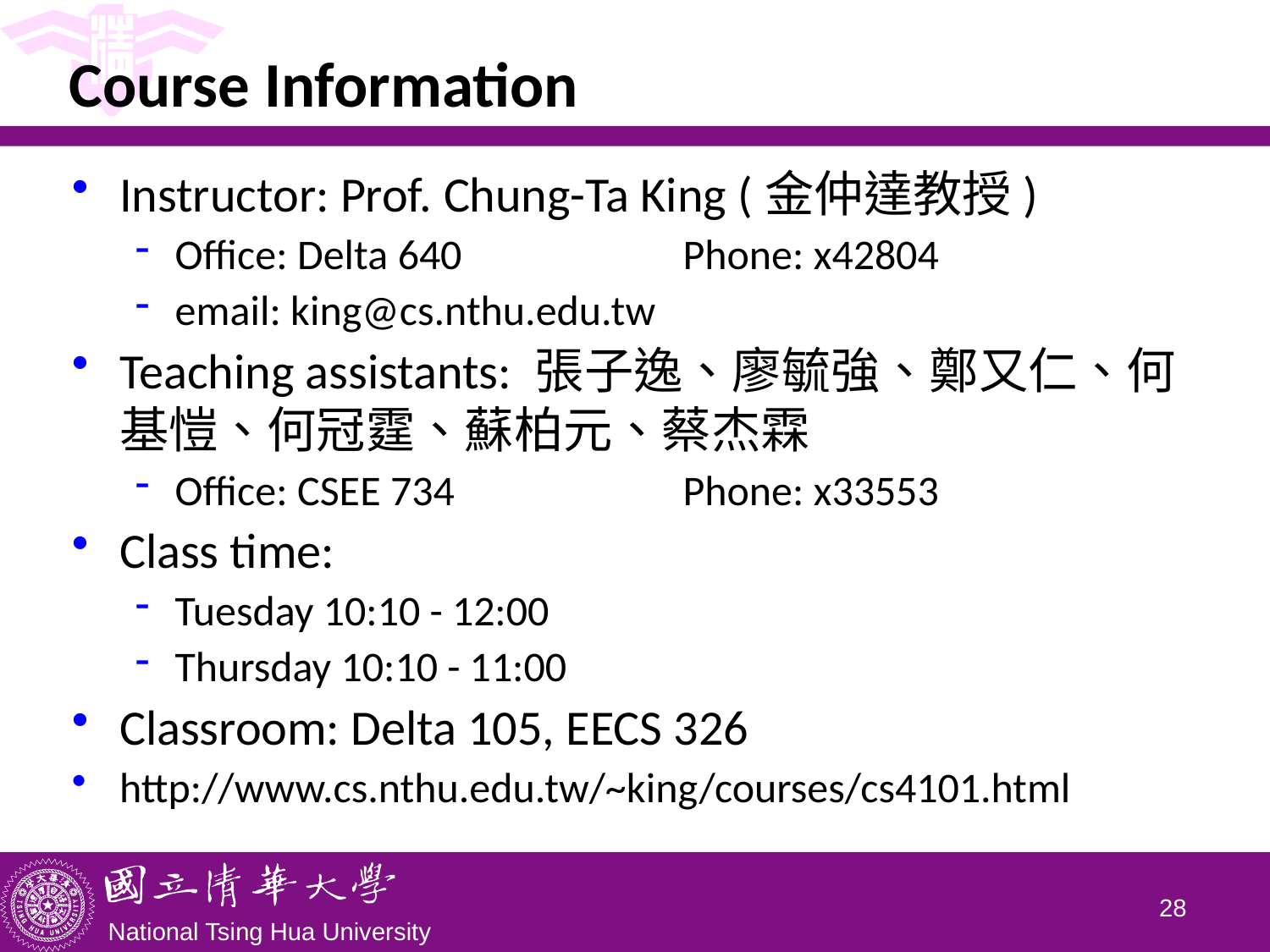

# Course Information
Instructor: Prof. Chung-Ta King (金仲達教授)
Office: Delta 640		Phone: x42804
email: king@cs.nthu.edu.tw
Teaching assistants: 張子逸、廖毓強、鄭又仁、何基愷、何冠霆、蘇柏元、蔡杰霖
Office: CSEE 734		Phone: x33553
Class time:
Tuesday 10:10 - 12:00
Thursday 10:10 - 11:00
Classroom: Delta 105, EECS 326
http://www.cs.nthu.edu.tw/~king/courses/cs4101.html
28